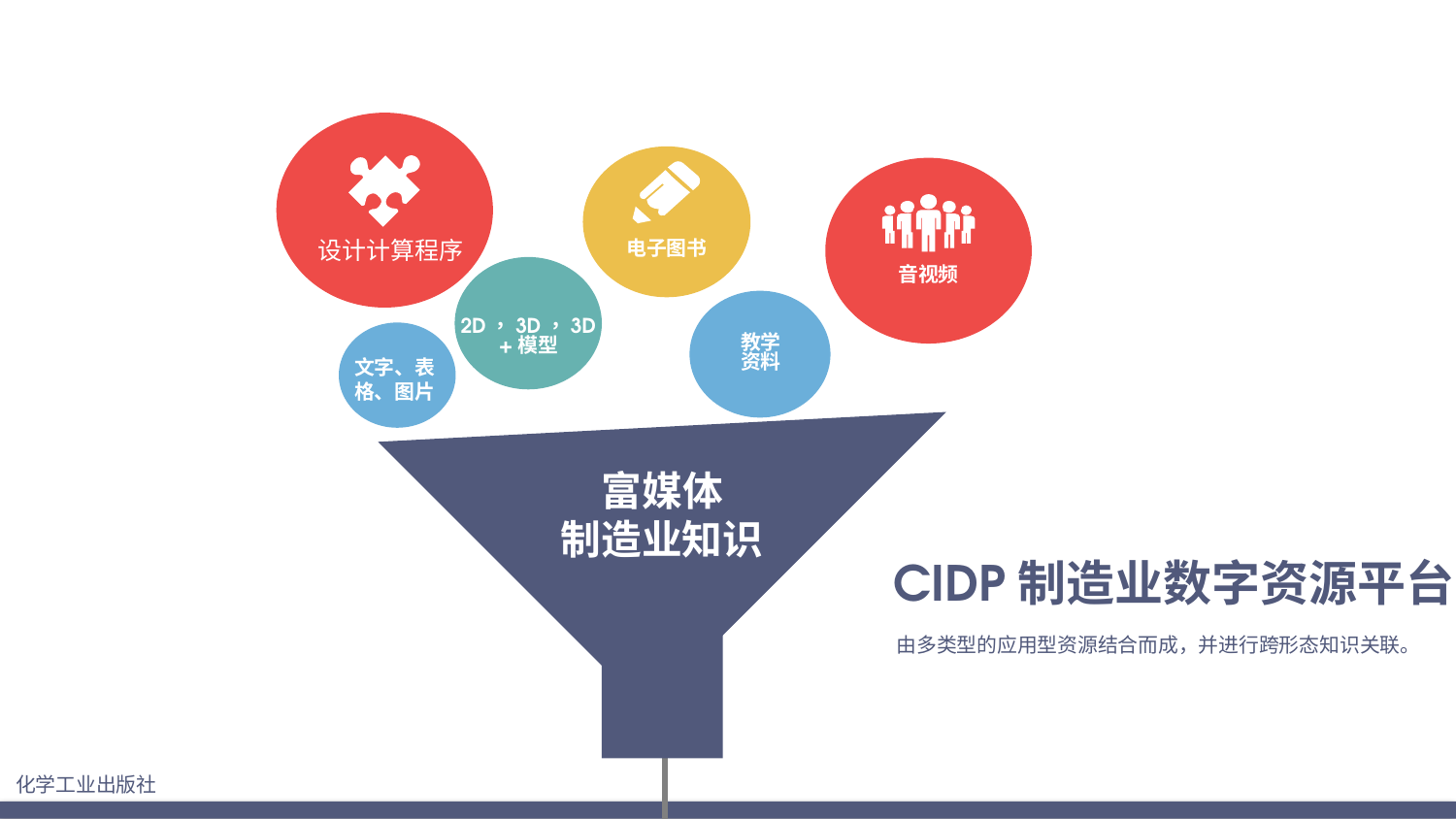

设计计算程序
电子图书

音视频

2D，3D，3D+模型

教学
资料
文字、表格、图片
富媒体
制造业知识
CIDP制造业数字资源平台

由多类型的应用型资源结合而成，并进行跨形态知识关联。
化学工业出版社